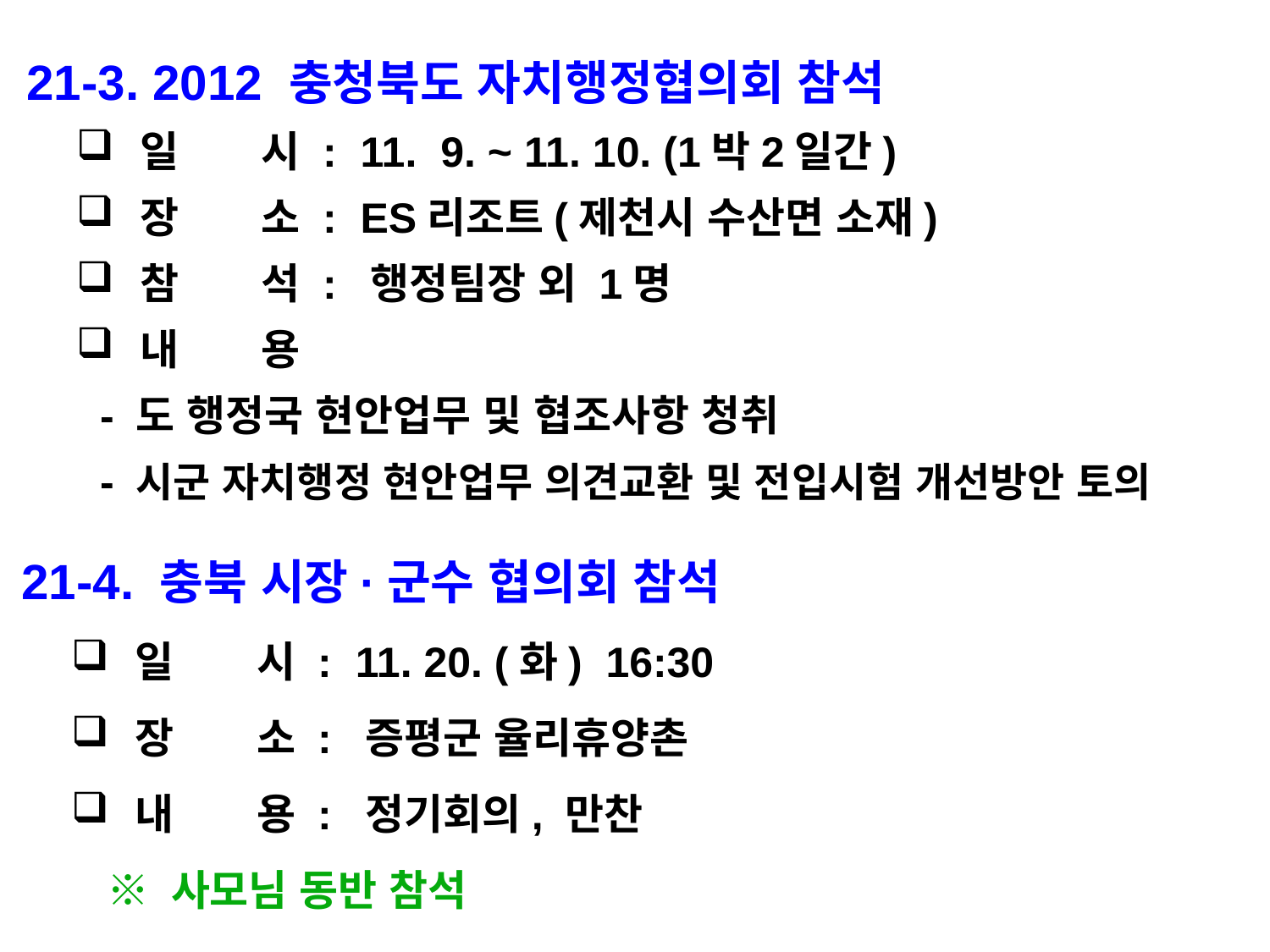

21-3. 2012 충청북도 자치행정협의회 참석
일       시 :  11.  9. ~ 11. 10. (1박2일간)
장       소 :  ES리조트(제천시 수산면 소재)
참       석 :  행정팀장 외 1명
내       용
  - 도 행정국 현안업무 및 협조사항 청취
  - 시군 자치행정 현안업무 의견교환 및 전입시험 개선방안 토의

 21-4. 충북 시장·군수 협의회 참석
일       시 :  11. 20. (화)  16:30
장       소 :  증평군 율리휴양촌
내       용 :  정기회의, 만찬
   ※ 사모님 동반 참석